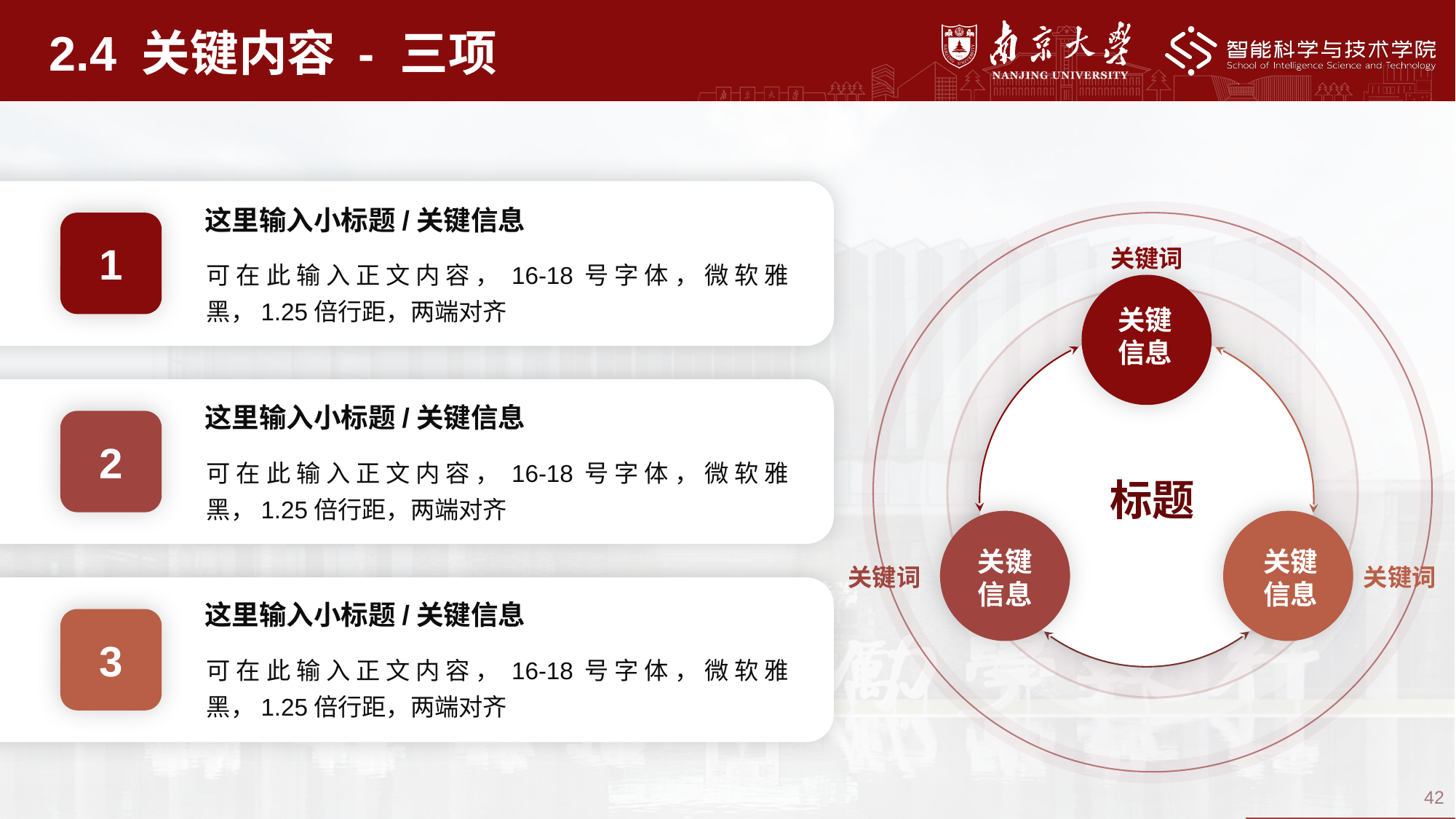

2.4 关键内容 - 三项

这里输入小标题/关键信息
1

关键词

关键
信息

标题

关键
信息
关键
信息
关键词
关键词
可在此输入正文内容，16-18号字体，微软雅黑，1.25倍行距，两端对齐

这里输入小标题/关键信息
2
可在此输入正文内容，16-18号字体，微软雅黑，1.25倍行距，两端对齐

这里输入小标题/关键信息
3
可在此输入正文内容，16-18号字体，微软雅黑，1.25倍行距，两端对齐
42